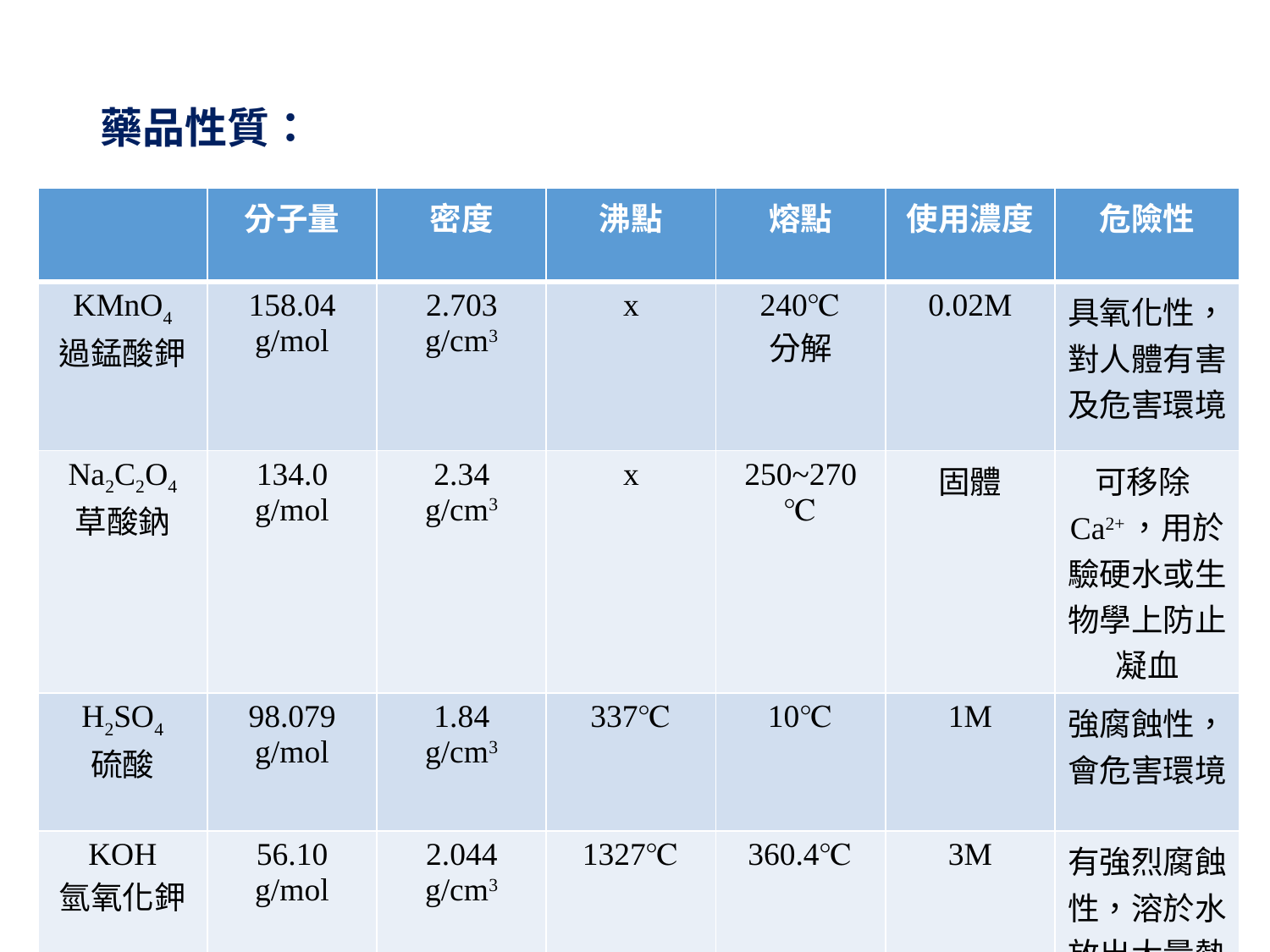

藥品性質：

|  | 分子量 | 密度 | 沸點 | 熔點 | 使用濃度 | 危險性 |
| --- | --- | --- | --- | --- | --- | --- |
| KMnO4 過錳酸鉀 | 158.04 g/mol | 2.703 g/cm3 | x | 240℃ 分解 | 0.02M | 具氧化性，對人體有害及危害環境 |
| Na2C2O4 草酸鈉 | 134.0 g/mol | 2.34 g/cm3 | x | 250~270℃ | 固體 | 可移除Ca2+，用於驗硬水或生物學上防止凝血 |
| H2SO4 硫酸 | 98.079 g/mol | 1.84 g/cm3 | 337℃ | 10℃ | 1M | 強腐蝕性，會危害環境 |
| KOH 氫氧化鉀 | 56.10 g/mol | 2.044 g/cm3 | 1327℃ | 360.4℃ | 3M | 有強烈腐蝕性，溶於水放出大量熱 |